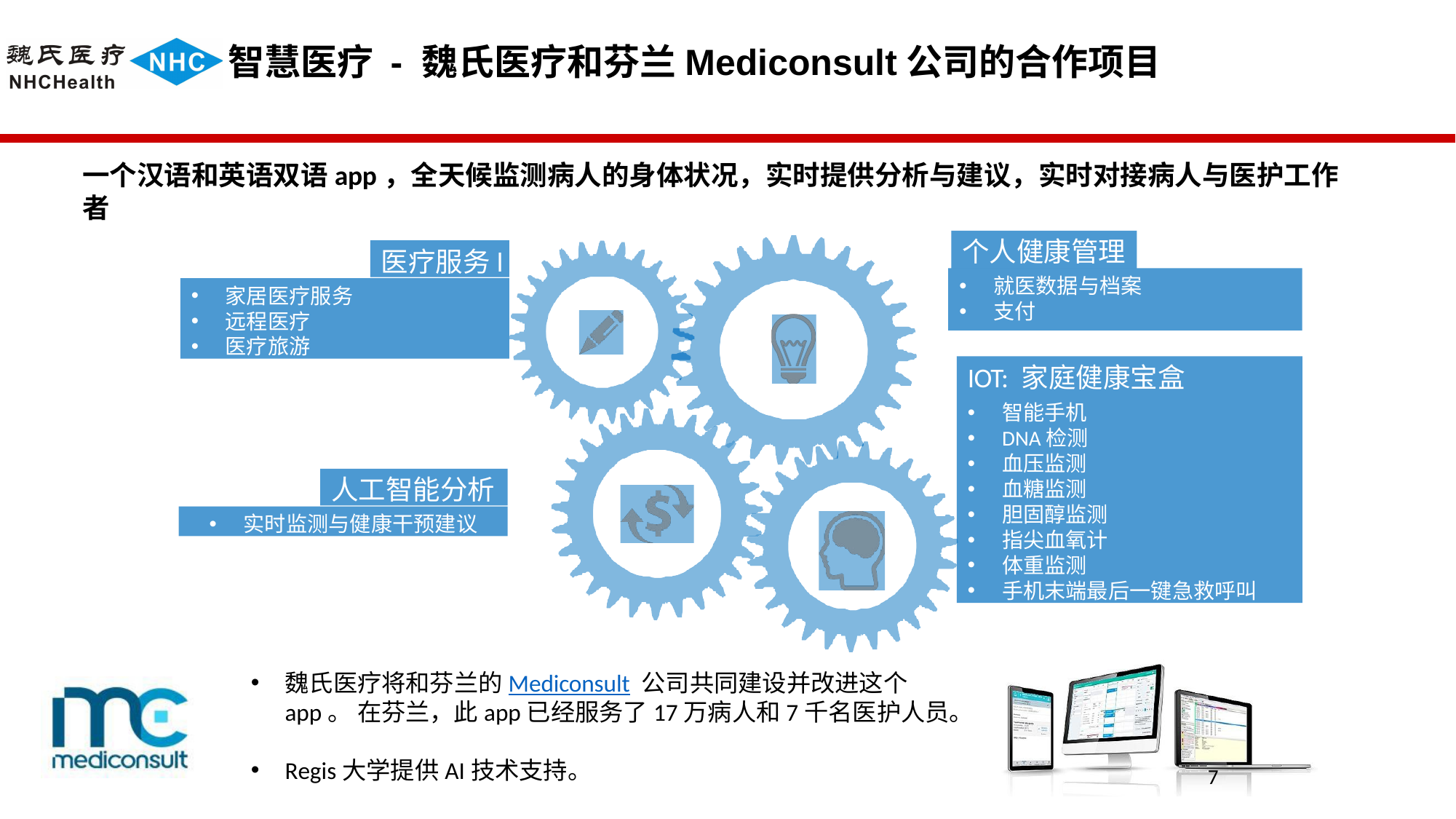

# 智慧医疗 - 魏氏医疗和芬兰Mediconsult公司的合作项目
一个汉语和英语双语app，全天候监测病人的身体状况，实时提供分析与建议，实时对接病人与医护工作者

个人健康管理

医疗服务l

就医数据与档案
支付
家居医疗服务
远程医疗
医疗旅游

IOT: 家庭健康宝盒
智能手机
DNA检测
血压监测
血糖监测
胆固醇监测
指尖血氧计
体重监测
手机末端最后一键急救呼叫
Wellness Kit

人工智能分析

实时监测与健康干预建议

魏氏医疗将和芬兰的Mediconsult 公司共同建设并改进这个app。 在芬兰，此app已经服务了17万病人和7千名医护人员。

7
Regis大学提供AI技术支持。
7